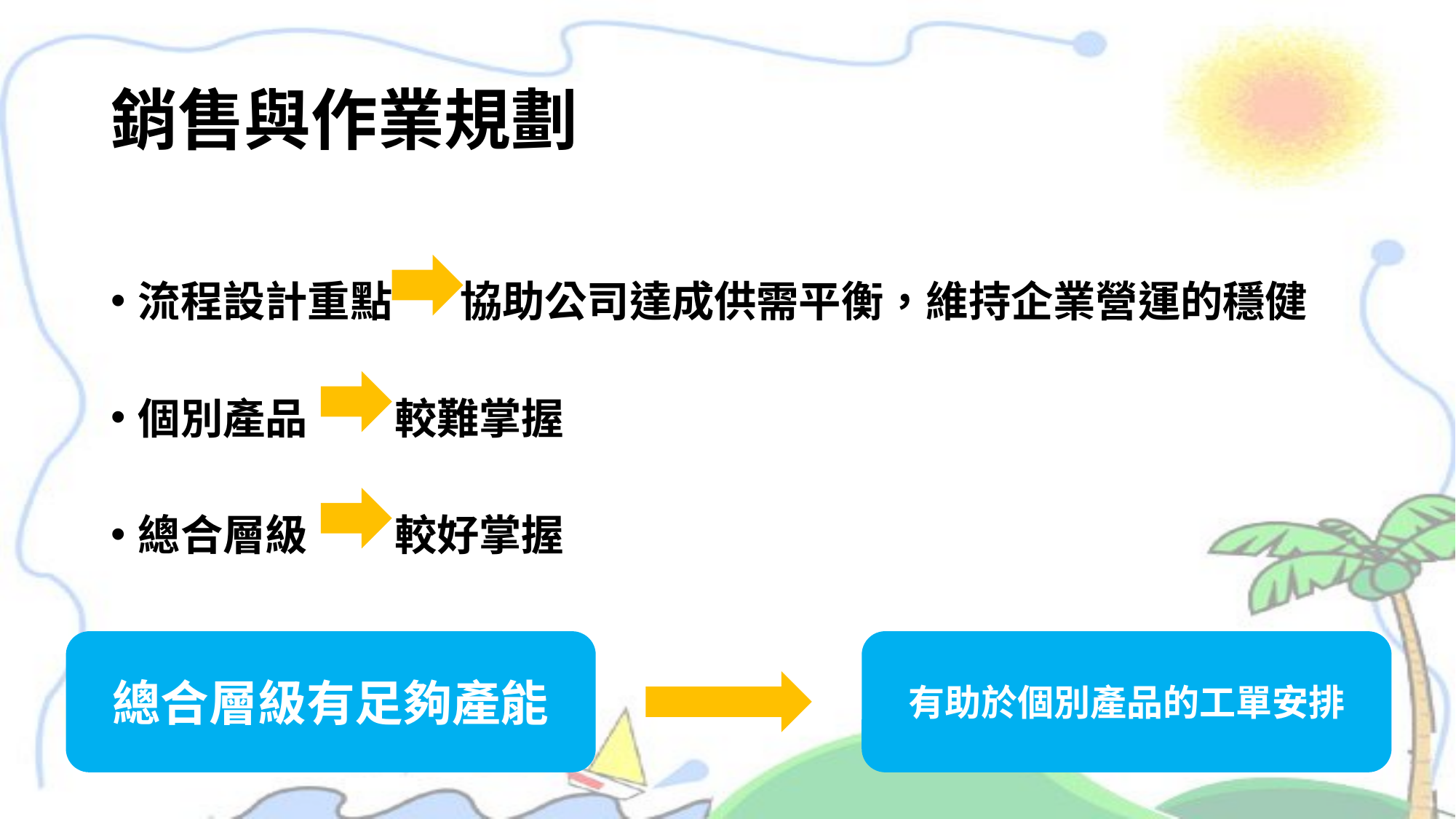

# 銷售與作業規劃
流程設計重點       協助公司達成供需平衡，維持企業營運的穩健
個別產品         較難掌握
總合層級         較好掌握

總合層級有足夠產能
有助於個別產品的工單安排